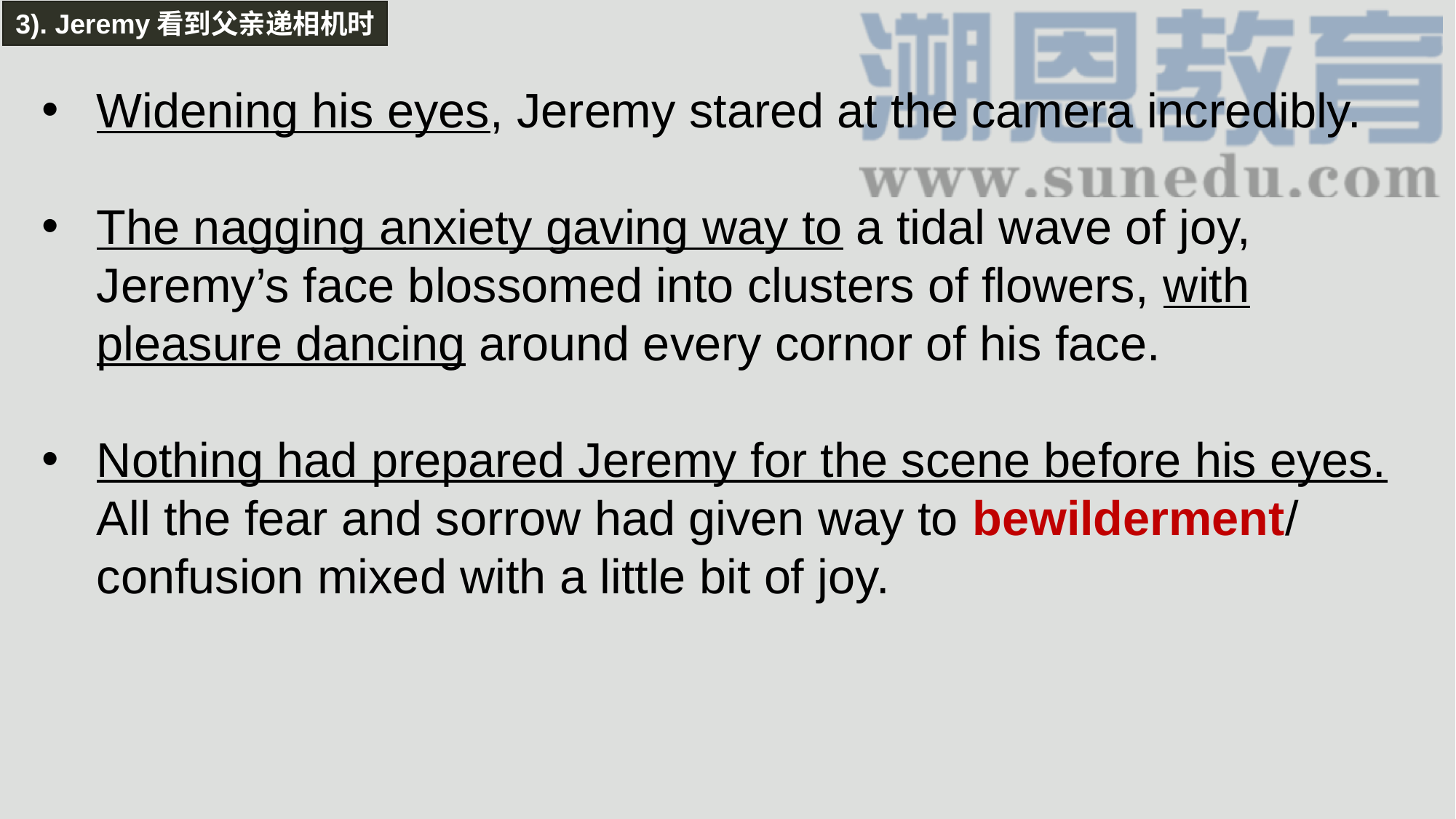

3). Jeremy看到父亲递相机时
Widening his eyes, Jeremy stared at the camera incredibly.

The nagging anxiety gaving way to a tidal wave of joy, Jeremy’s face blossomed into clusters of flowers, with pleasure dancing around every cornor of his face.

Nothing had prepared Jeremy for the scene before his eyes. All the fear and sorrow had given way to bewilderment/ confusion mixed with a little bit of joy.